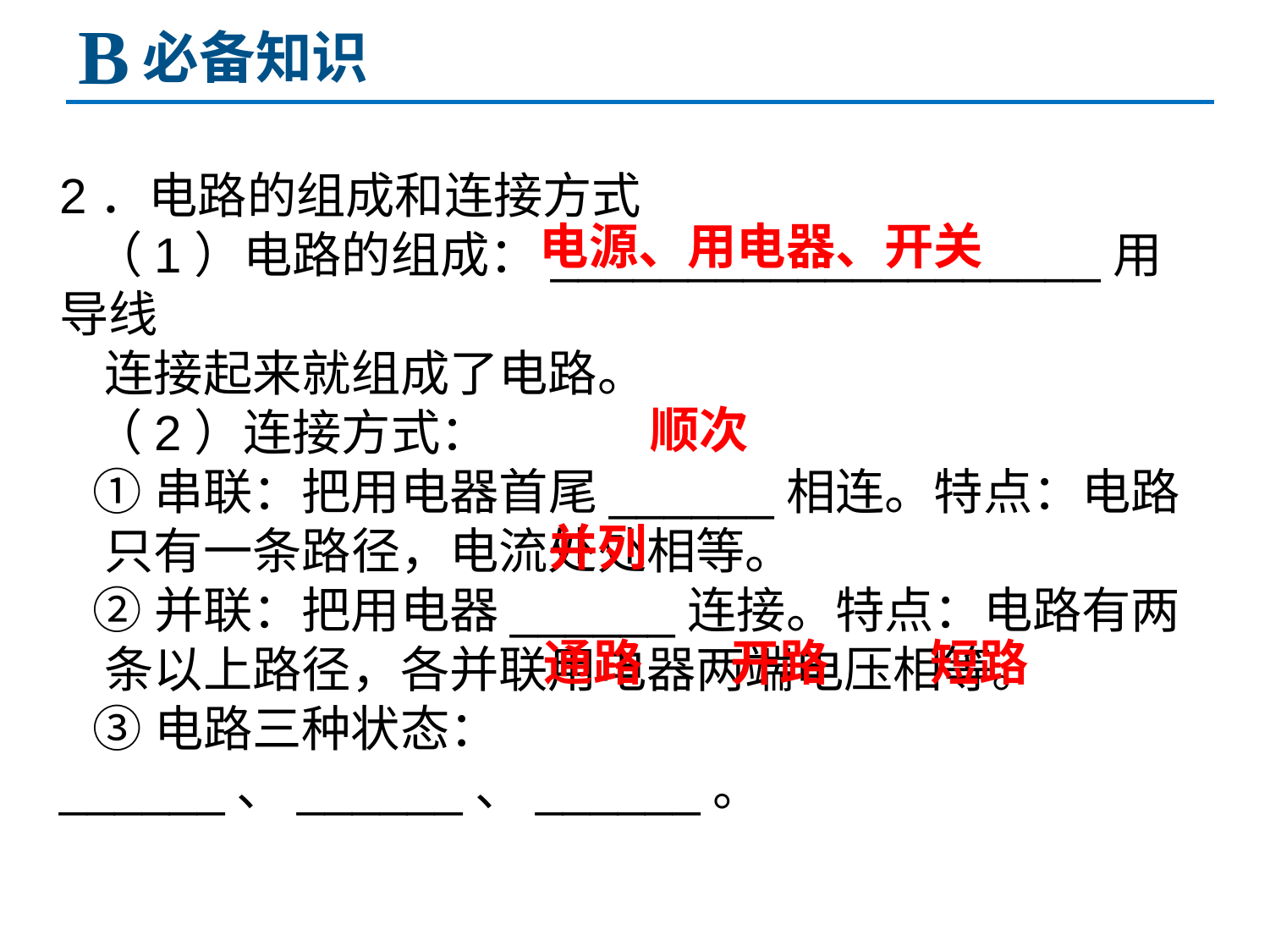

B
必备知识
2．电路的组成和连接方式
  （1）电路的组成：____________________用导线
   连接起来就组成了电路。
  （2）连接方式：
   ①串联：把用电器首尾______相连。特点：电路
   只有一条路径，电流处处相等。
   ②并联：把用电器______连接。特点：电路有两
   条以上路径，各并联用电器两端电压相等。
   ③电路三种状态：______、______、______。
电源、用电器、开关
顺次
并列
通路
开路
短路